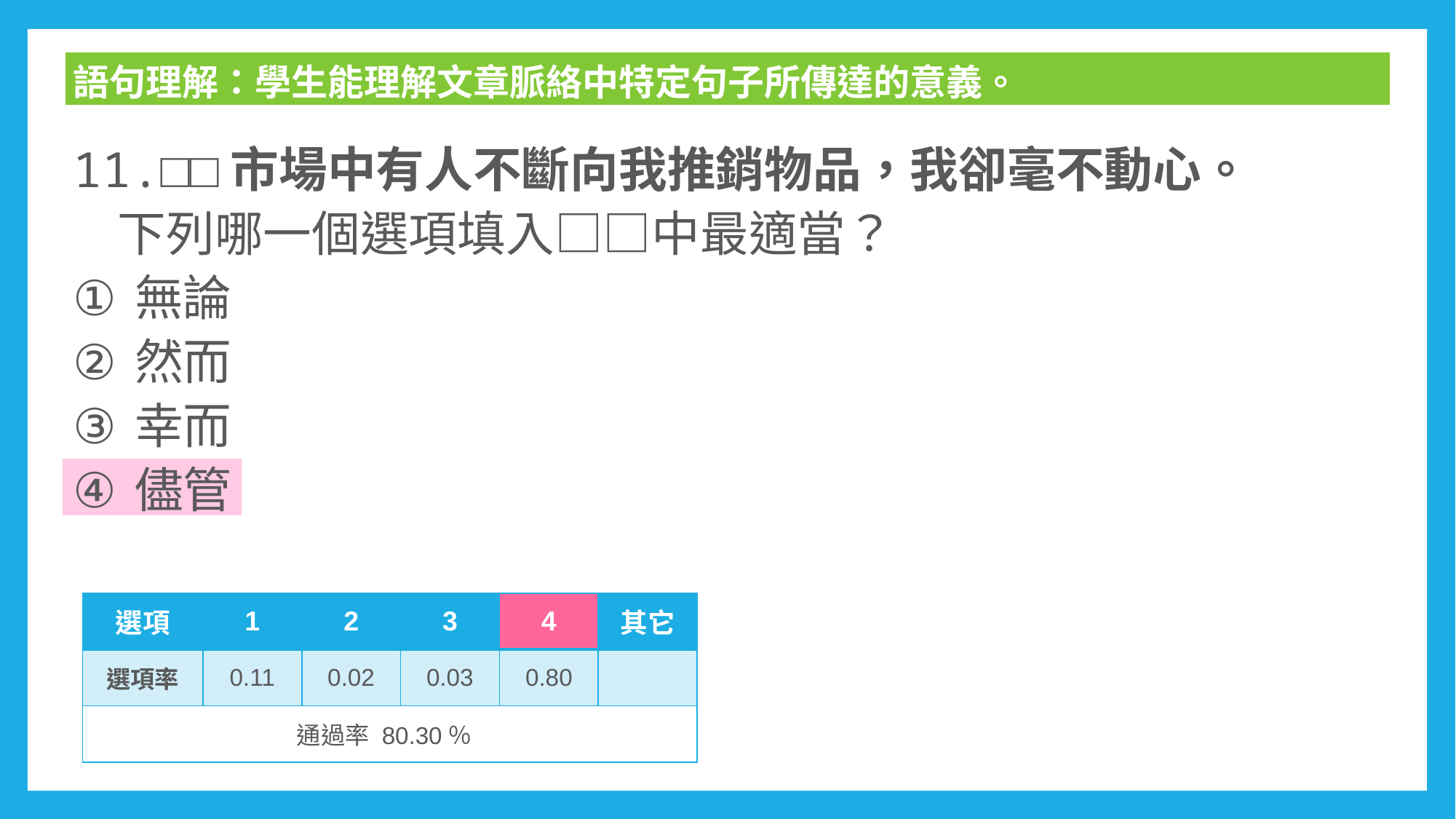

語句理解：學生能理解文章脈絡中特定句子所傳達的意義。
11.□□市場中有人不斷向我推銷物品，我卻毫不動心。
   下列哪一個選項填入□□中最適當？
無論
然而
幸而
儘管

| 選項 | 1 | 2 | 3 | 4 | 其它 |
| --- | --- | --- | --- | --- | --- |
| 選項率 | 0.11 | 0.02 | 0.03 | 0.80 |  |
| 通過率 80.30％ |  |  |  |  |  |